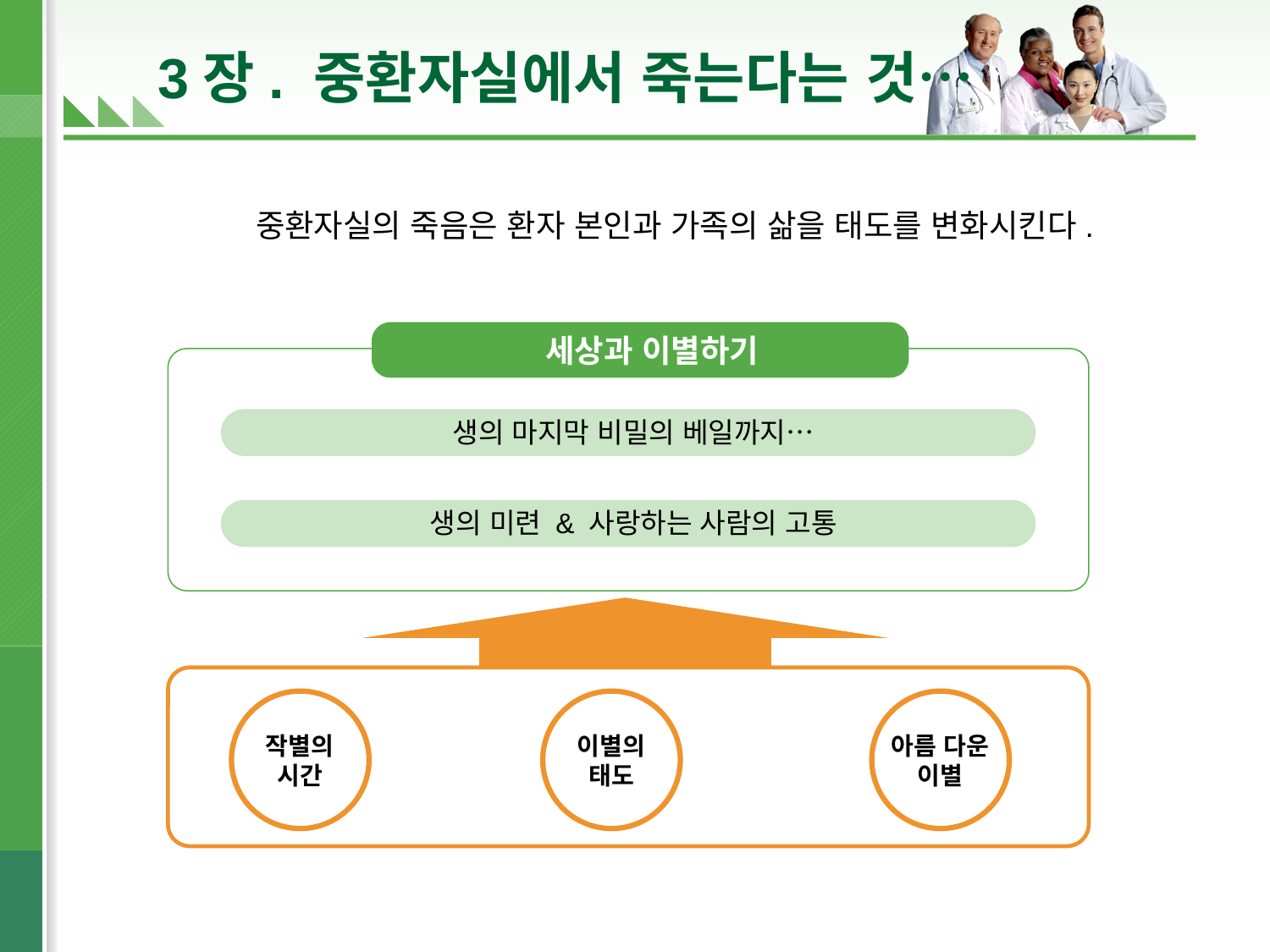

# 3장. 중환자실에서 죽는다는 것…
중환자실의 죽음은 환자 본인과 가족의 삶을 태도를 변화시킨다.

 세상과 이별하기

 생의 마지막 비밀의 베일까지…

 생의 미련 & 사랑하는 사람의 고통

작별의 시간
이별의
태도
아름 다운
이별